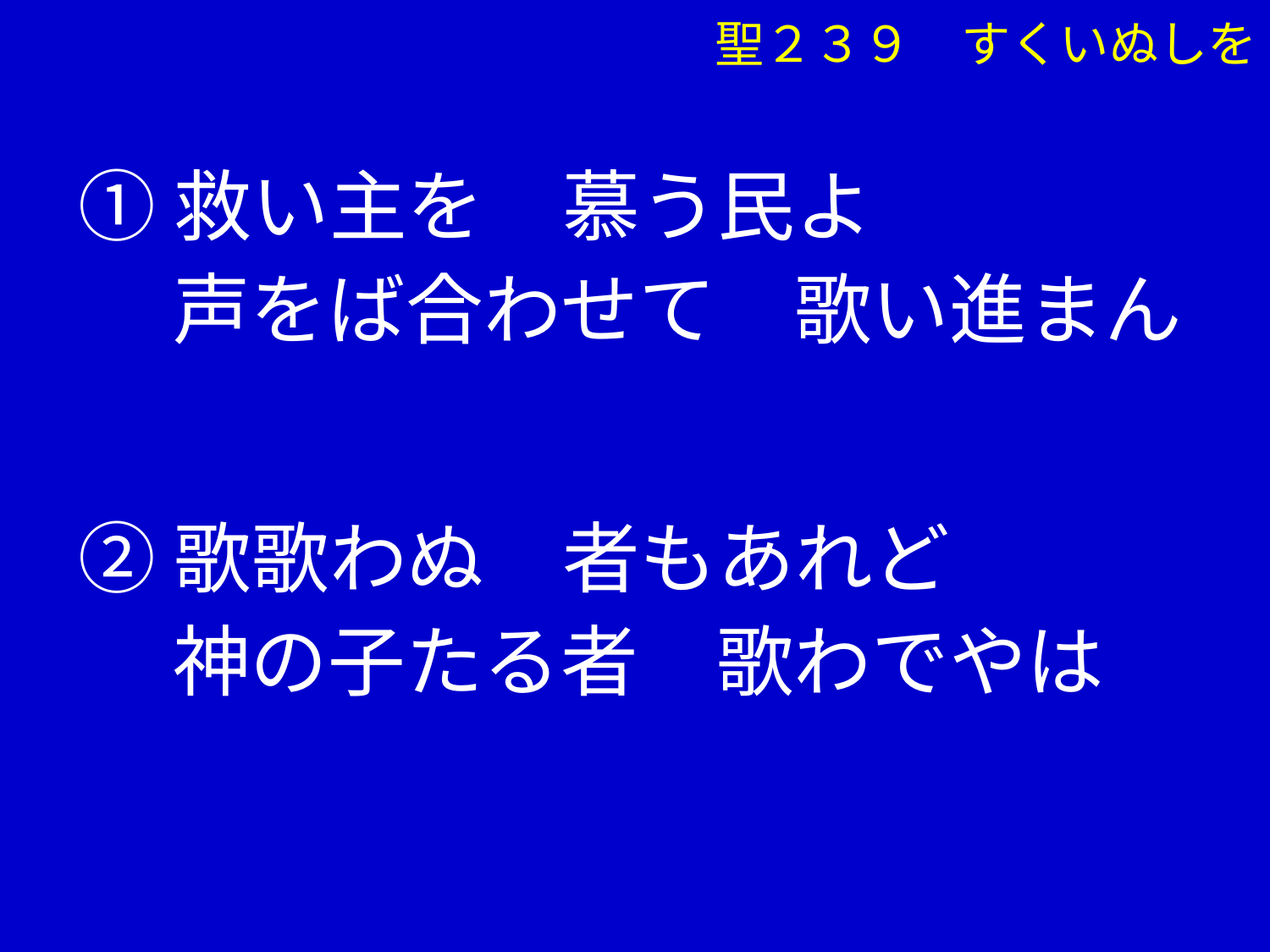

聖２３９　すくいぬしを

①救い主を　慕う民よ
　 声をば合わせて　歌い進まん

②歌歌わぬ　者もあれど
　 神の子たる者　歌わでやは